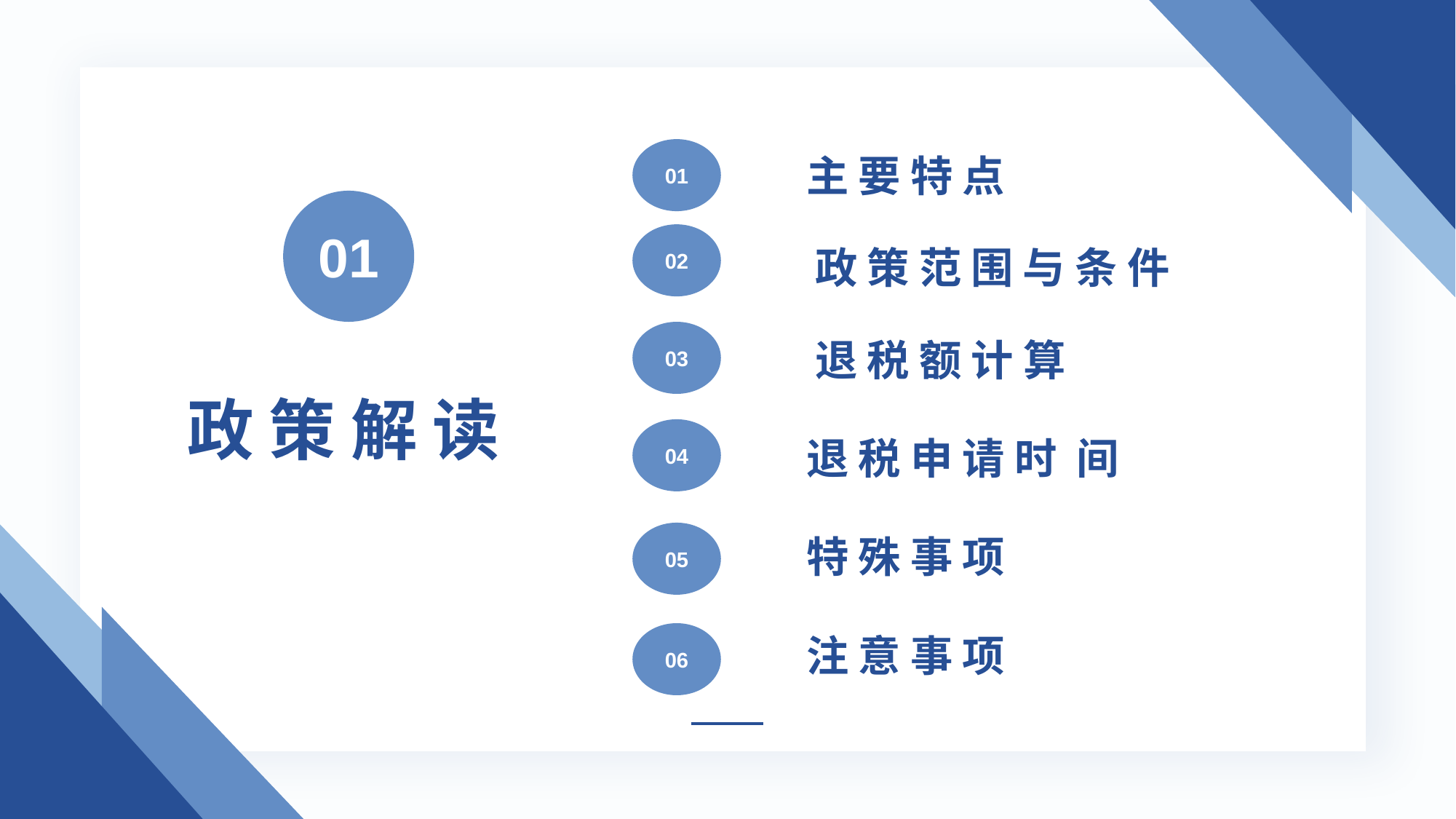

01
主 要 特 点
01
02
  政 策 范 围 与 条 件
03
  退 税 额 计 算
政 策 解 读
04
退 税 申 请 时  间
05
特 殊 事 项
06
注 意 事 项